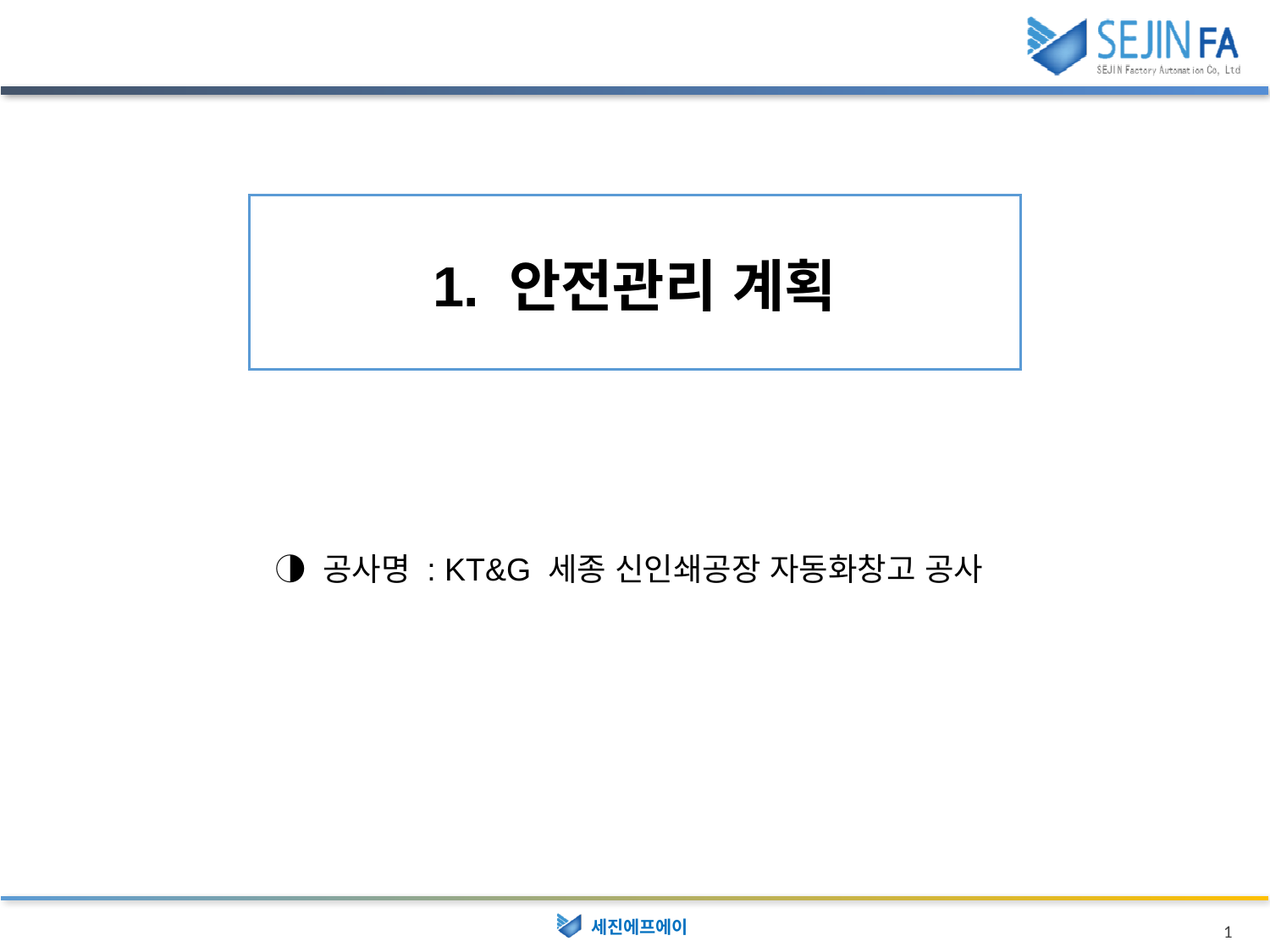

1. 안전관리 계획
◑ 공사명 : KT&G 세종 신인쇄공장 자동화창고 공사
1